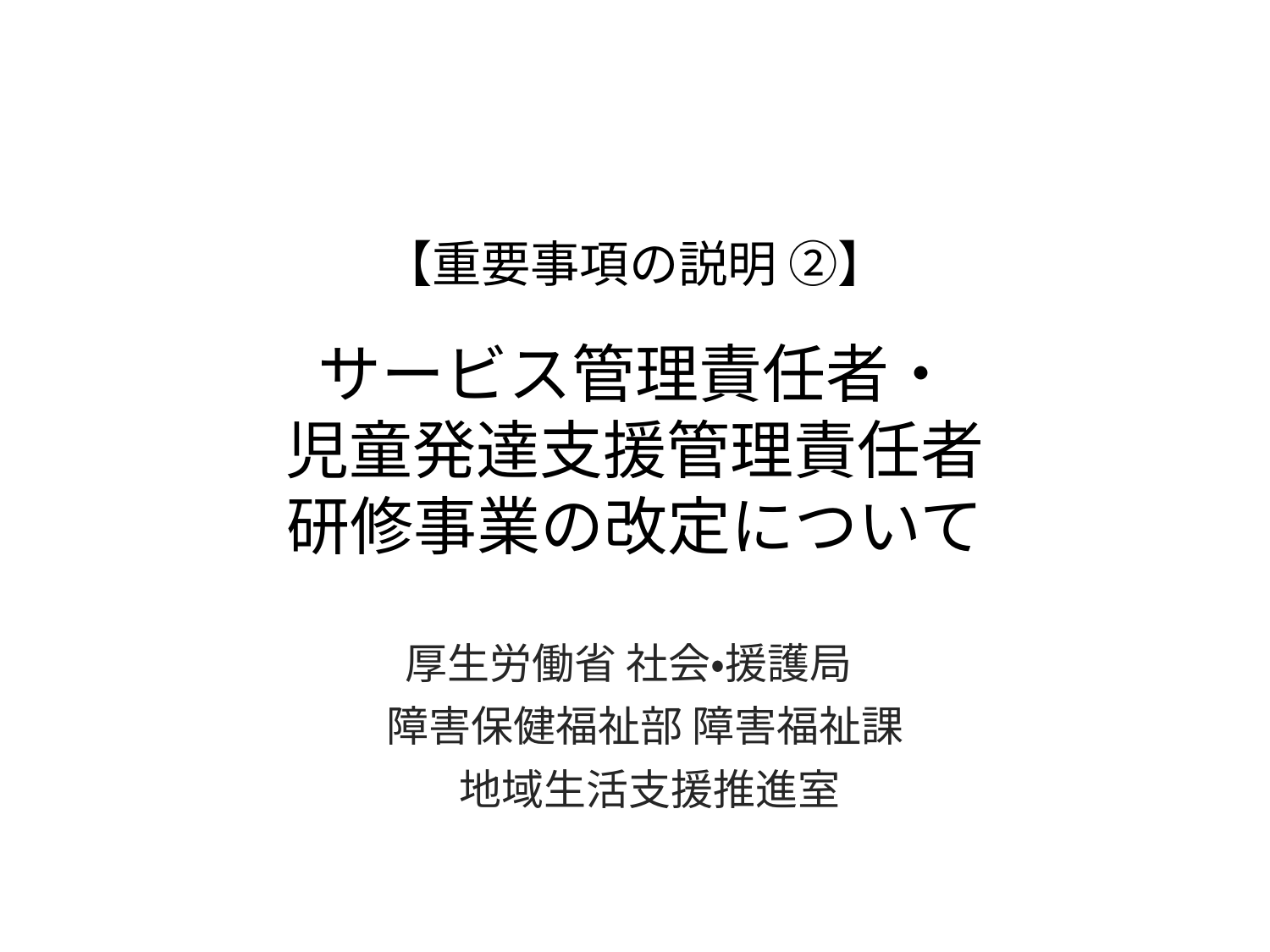

【重要事項の説明 ②】
サービス管理責任者・
児童発達支援管理責任者
研修事業の改定について
厚生労働省 社会・援護局
障害保健福祉部 障害福祉課
地域生活支援推進室